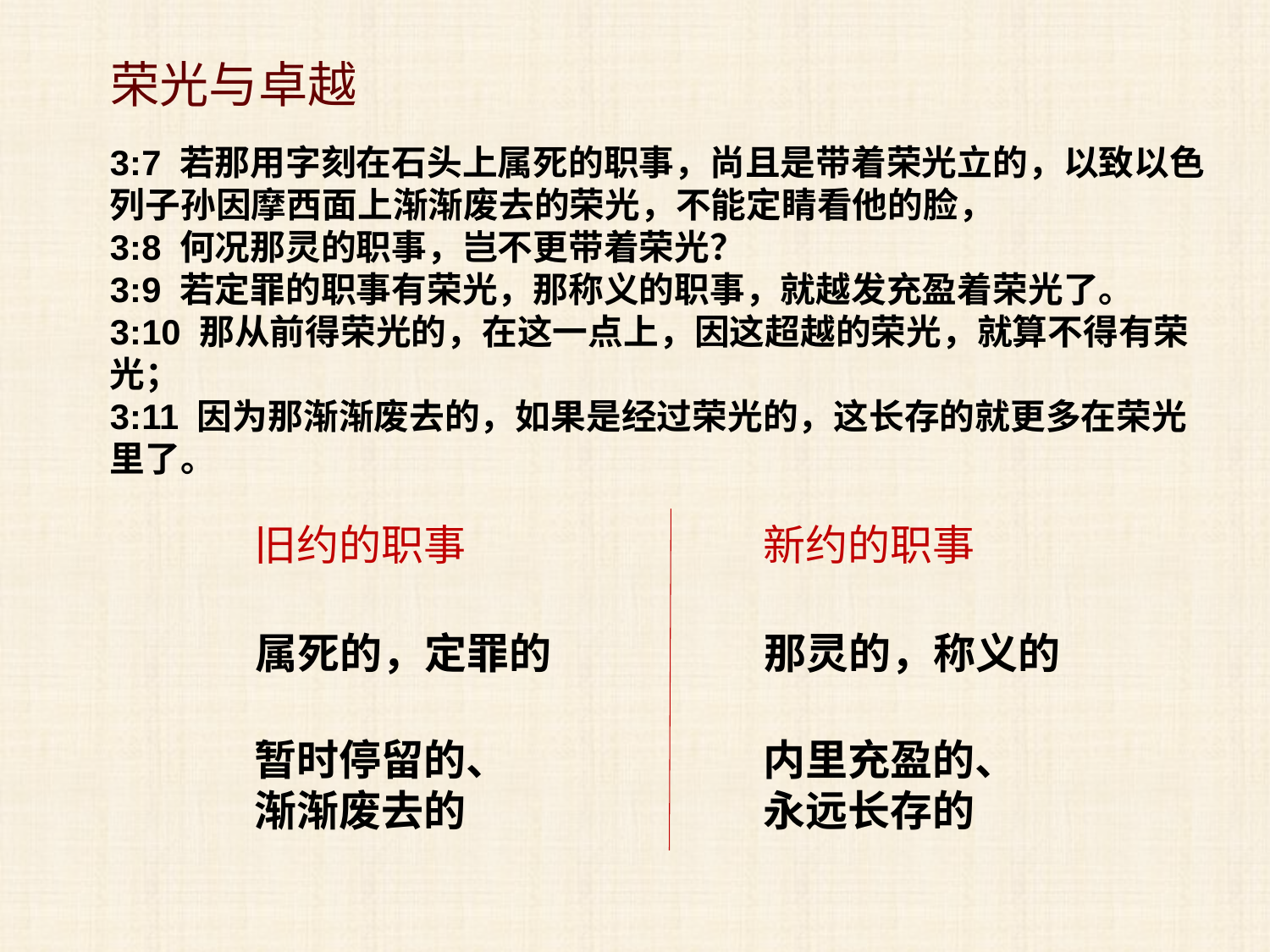

荣光与卓越
3:7 若那用字刻在石头上属死的职事，尚且是带着荣光立的，以致以色列子孙因摩西面上渐渐废去的荣光，不能定睛看他的脸，
3:8 何况那灵的职事，岂不更带着荣光？
3:9 若定罪的职事有荣光，那称义的职事，就越发充盈着荣光了。
3:10 那从前得荣光的，在这一点上，因这超越的荣光，就算不得有荣光；
3:11 因为那渐渐废去的，如果是经过荣光的，这长存的就更多在荣光里了。
旧约的职事
新约的职事
属死的，定罪的
那灵的，称义的
暂时停留的、渐渐废去的
内里充盈的、永远长存的